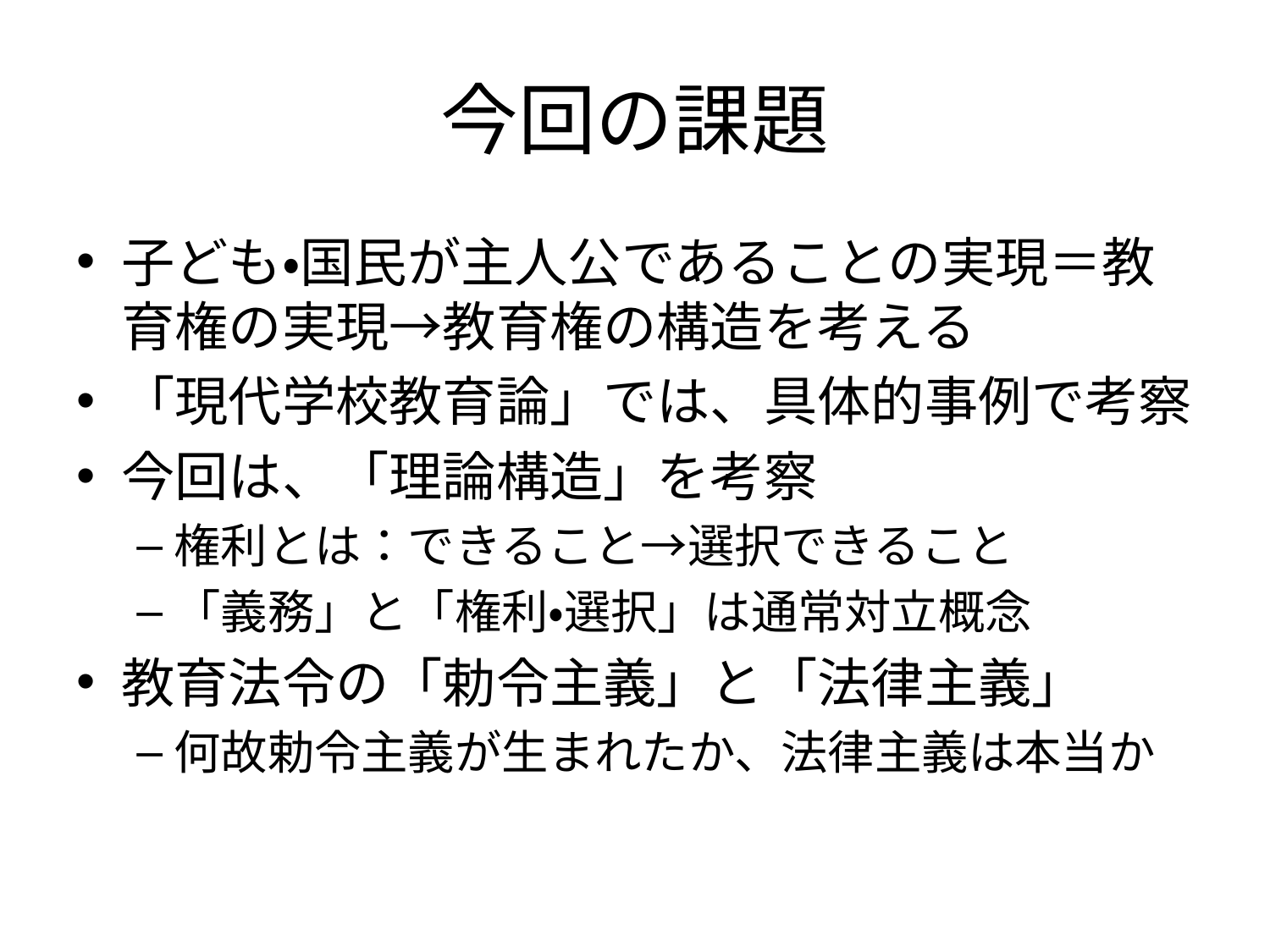

# 今回の課題
子ども・国民が主人公であることの実現＝教育権の実現→教育権の構造を考える
「現代学校教育論」では、具体的事例で考察
今回は、「理論構造」を考察
権利とは：できること→選択できること
「義務」と「権利・選択」は通常対立概念
教育法令の「勅令主義」と「法律主義」
何故勅令主義が生まれたか、法律主義は本当か